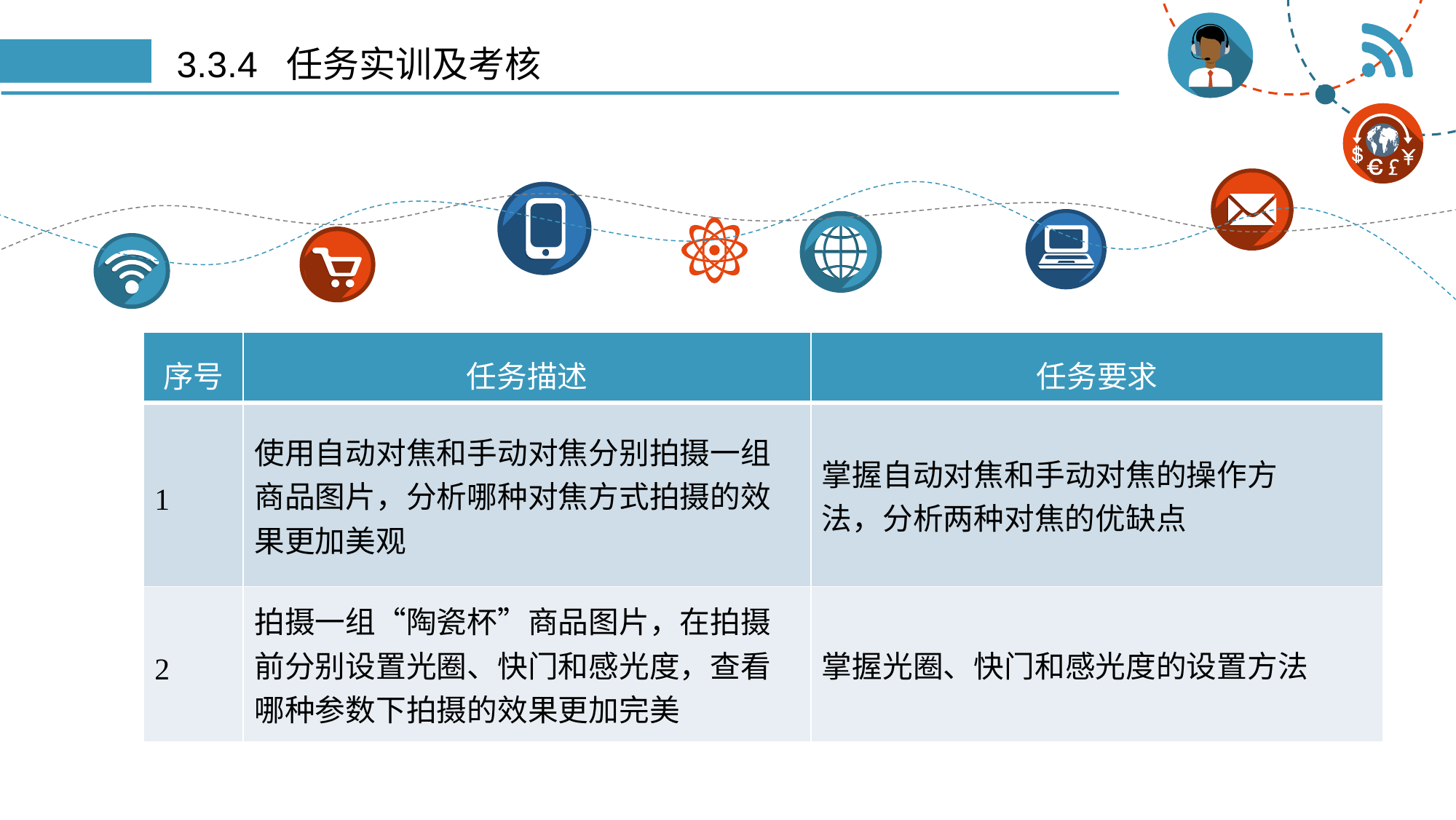

# 3.3.4  任务实训及考核

| 序号 | 任务描述 | 任务要求 |
| --- | --- | --- |
| 1 | 使用自动对焦和手动对焦分别拍摄一组 商品图片，分析哪种对焦方式拍摄的效 果更加美观 | 掌握自动对焦和手动对焦的操作方 法，分析两种对焦的优缺点 |
| 2 | 拍摄一组“陶瓷杯”商品图片，在拍摄 前分别设置光圈、快门和感光度，查看 哪种参数下拍摄的效果更加完美 | 掌握光圈、快门和感光度的设置方法 |